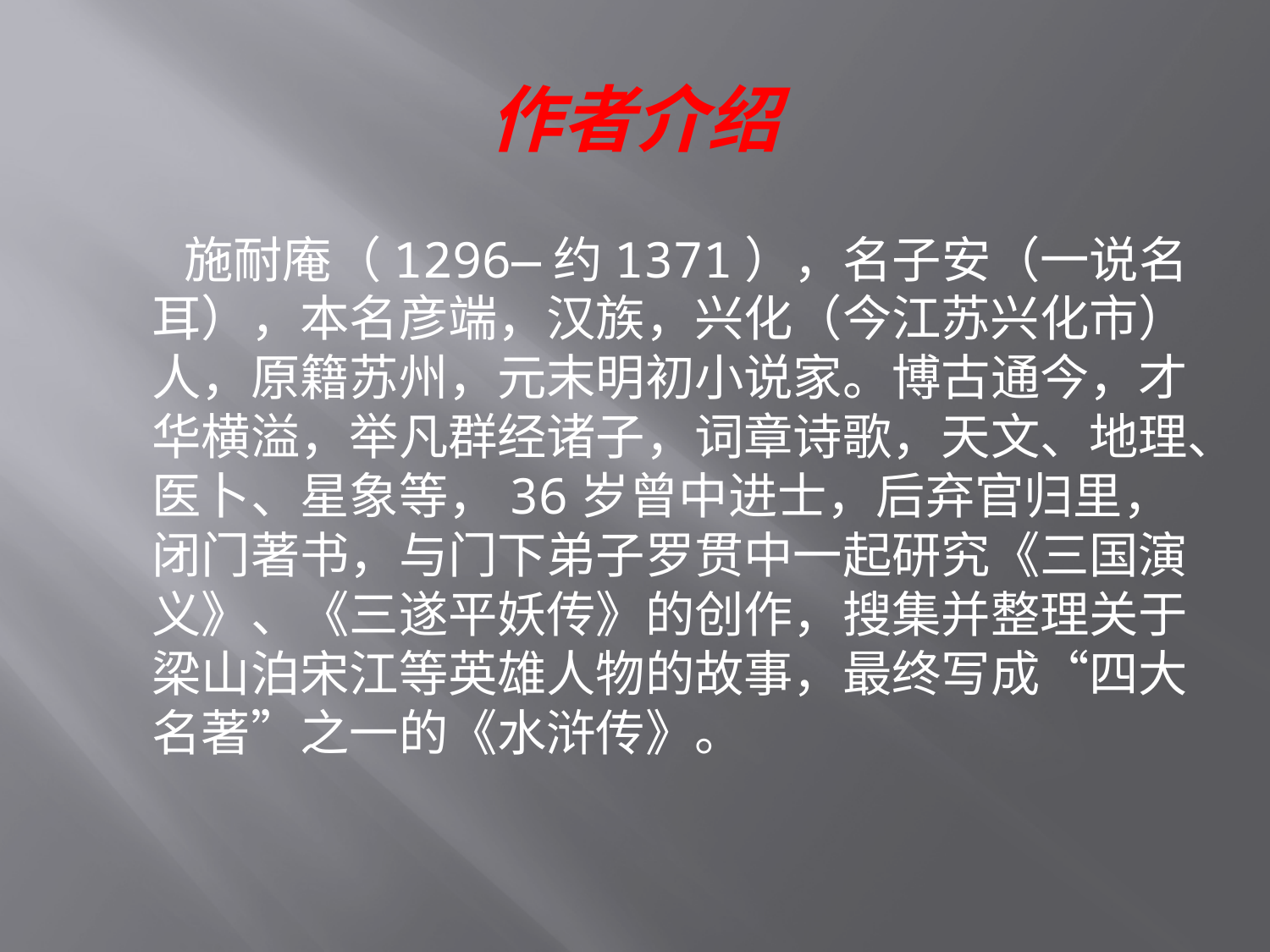

# 作者介绍
       施耐庵（1296—约1371），名子安（一说名耳），本名彦端，汉族，兴化（今江苏兴化市）人，原籍苏州，元末明初小说家。博古通今，才华横溢，举凡群经诸子，词章诗歌，天文、地理、医卜、星象等，36岁曾中进士，后弃官归里，闭门著书，与门下弟子罗贯中一起研究《三国演义》、《三遂平妖传》的创作，搜集并整理关于梁山泊宋江等英雄人物的故事，最终写成“四大名著”之一的《水浒传》。